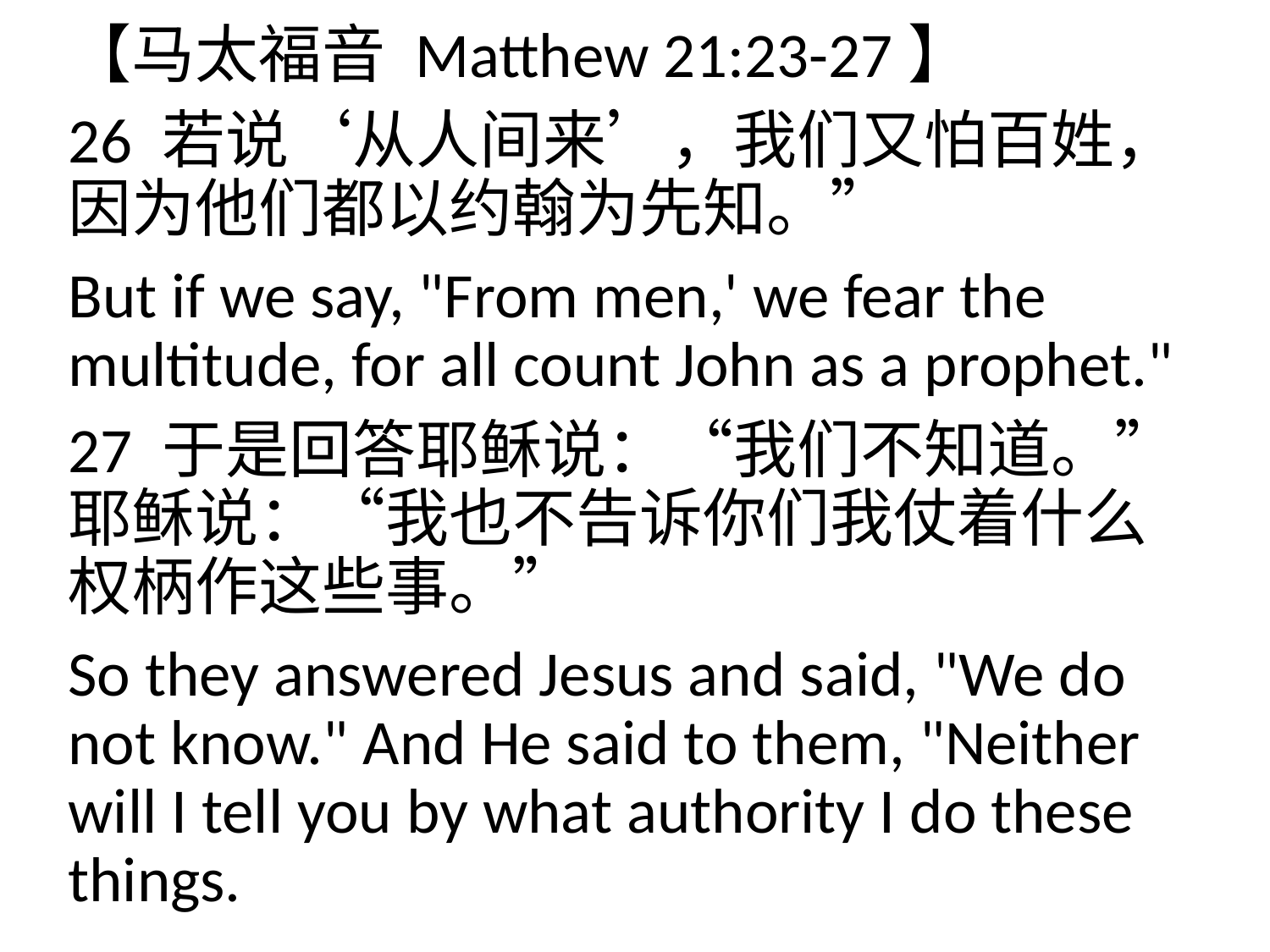

【马太福音 Matthew 21:23-27】
26 若说‘从人间来’，我们又怕百姓，因为他们都以约翰为先知。”
But if we say, "From men,' we fear the multitude, for all count John as a prophet."
27 于是回答耶稣说：“我们不知道。”耶稣说：“我也不告诉你们我仗着什么权柄作这些事。”
So they answered Jesus and said, "We do not know." And He said to them, "Neither will I tell you by what authority I do these things.